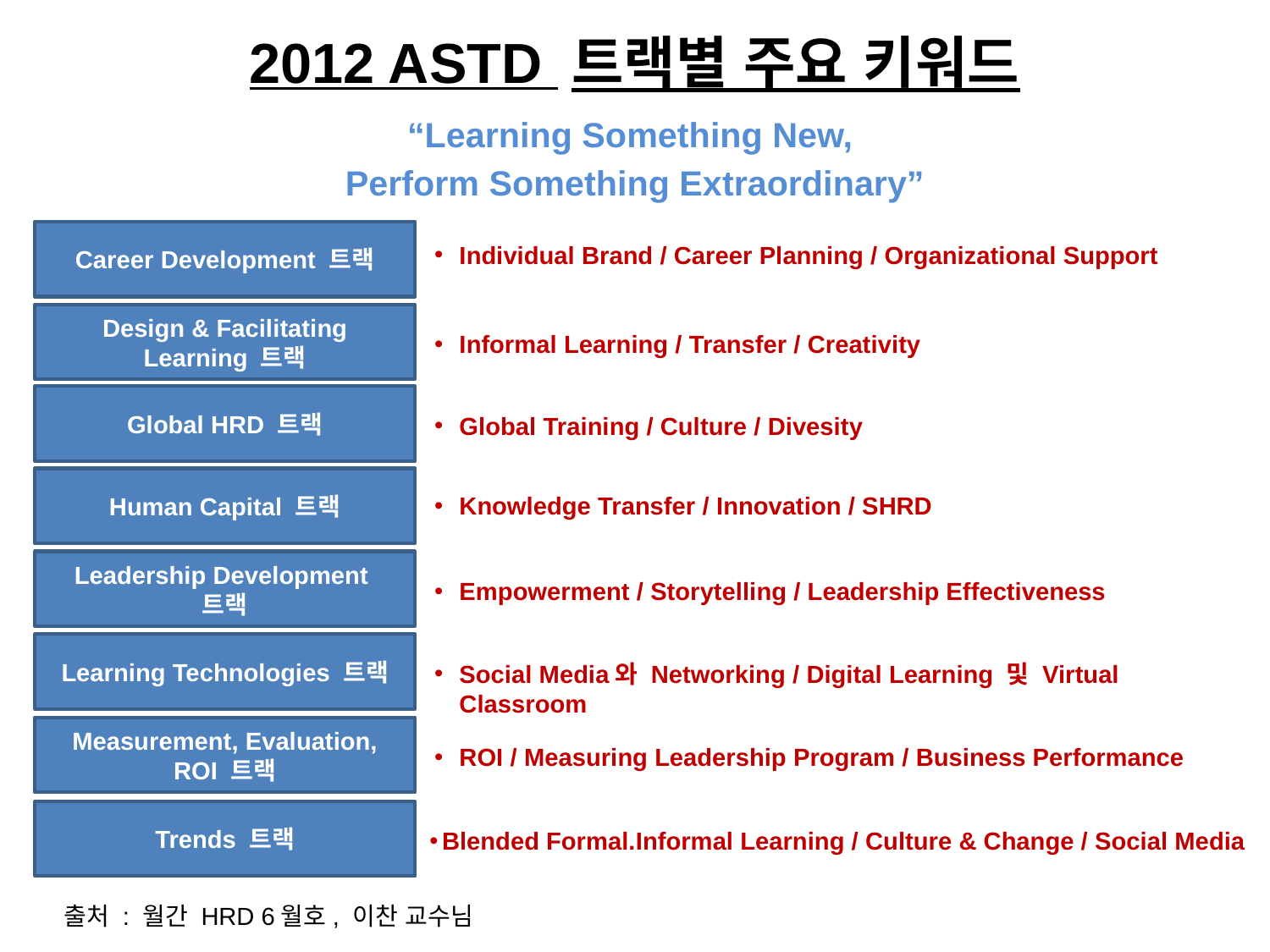

# 2012 ASTD 트랙별 주요 키워드
“Learning Something New,
Perform Something Extraordinary”
Career Development 트랙
Individual Brand / Career Planning / Organizational Support
Design & Facilitating Learning 트랙
Informal Learning / Transfer / Creativity
Global HRD 트랙
Global Training / Culture / Divesity
Human Capital 트랙
Knowledge Transfer / Innovation / SHRD
Leadership Development
트랙
Empowerment / Storytelling / Leadership Effectiveness
Learning Technologies 트랙
Social Media와 Networking / Digital Learning 및 Virtual Classroom
Measurement, Evaluation, ROI 트랙
ROI / Measuring Leadership Program / Business Performance
Trends 트랙
Blended Formal.Informal Learning / Culture & Change / Social Media
출처 : 월간 HRD 6월호, 이찬 교수님